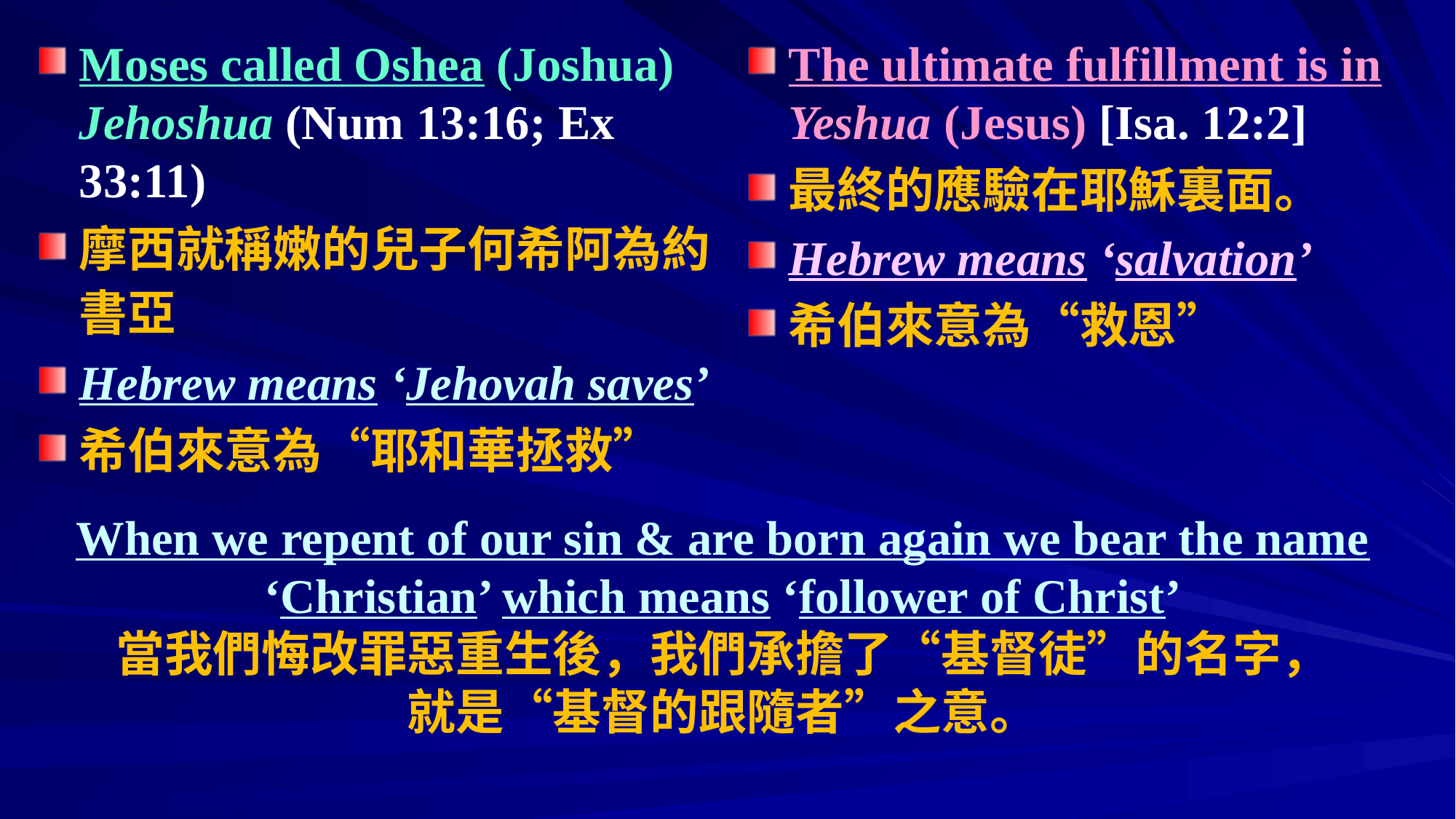

Moses called Oshea (Joshua) Jehoshua (Num 13:16; Ex 33:11)
摩西就稱嫩的兒子何希阿為約書亞
Hebrew means ‘Jehovah saves’
希伯來意為“耶和華拯救”
The ultimate fulfillment is in Yeshua (Jesus) [Isa. 12:2]
最終的應驗在耶穌裏面。
Hebrew means ‘salvation’
希伯來意為“救恩”
# When we repent of our sin & are born again we bear the name ‘Christian’ which means ‘follower of Christ’ 當我們悔改罪惡重生後，我們承擔了“基督徒”的名字， 就是“基督的跟隨者”之意。